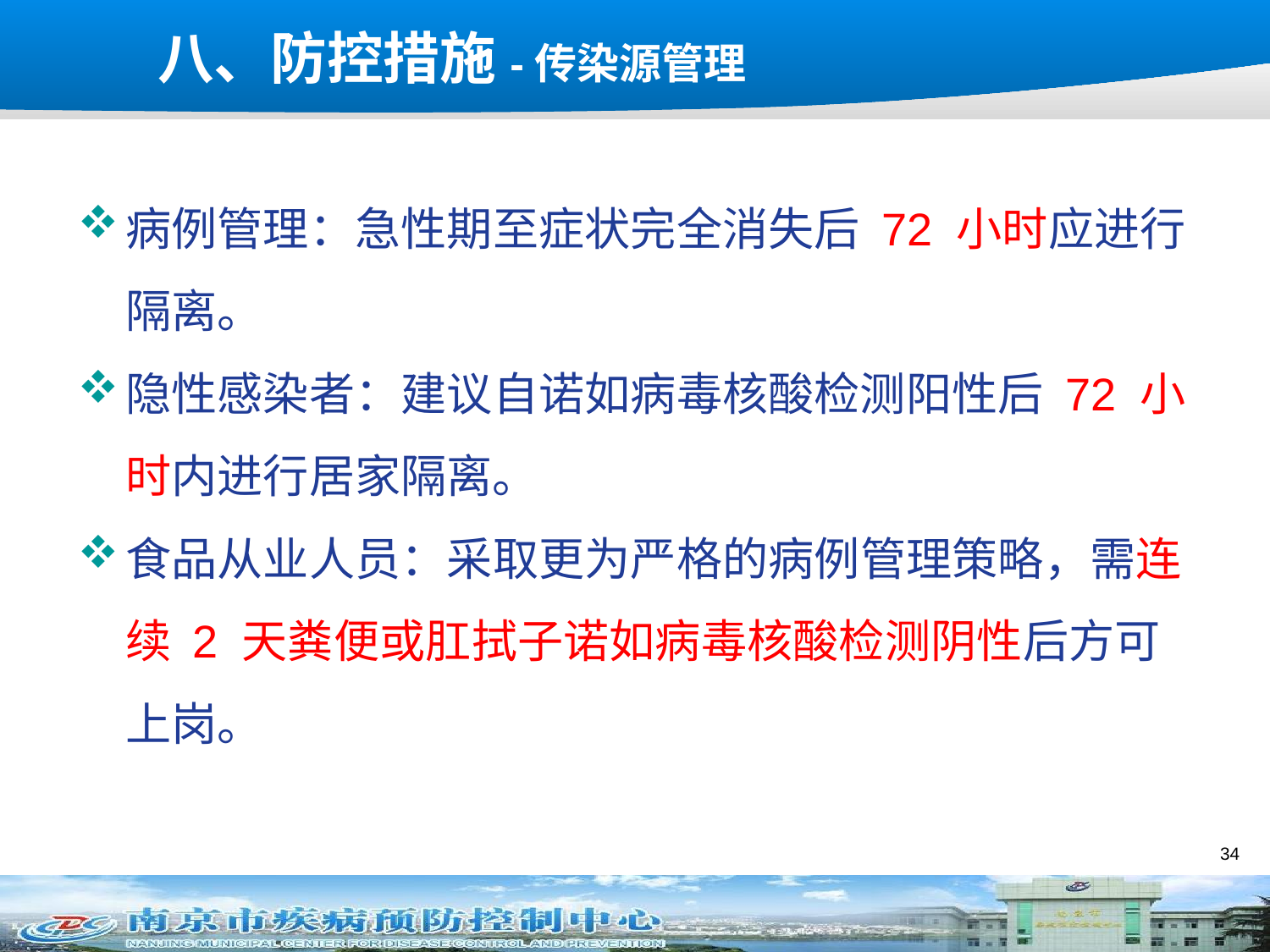

# 八、防控措施-传染源管理
病例管理：急性期至症状完全消失后 72 小时应进行隔离。
隐性感染者：建议自诺如病毒核酸检测阳性后 72 小时内进行居家隔离。
食品从业人员：采取更为严格的病例管理策略，需连续 2 天粪便或肛拭子诺如病毒核酸检测阴性后方可上岗。

34